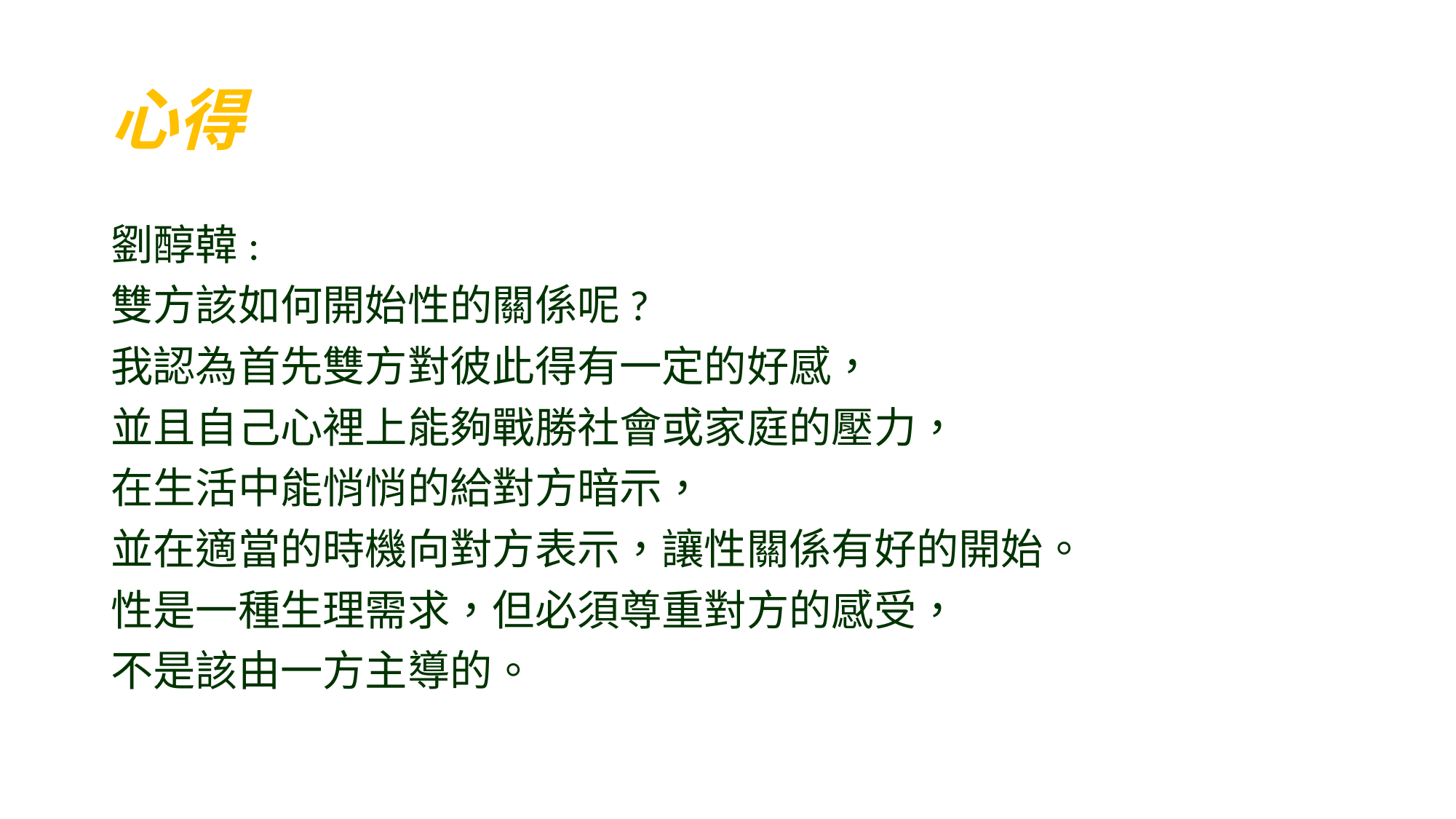

# 心得
劉醇韓:
雙方該如何開始性的關係呢?
我認為首先雙方對彼此得有一定的好感，
並且自己心裡上能夠戰勝社會或家庭的壓力，
在生活中能悄悄的給對方暗示，
並在適當的時機向對方表示，讓性關係有好的開始。
性是一種生理需求，但必須尊重對方的感受，
不是該由一方主導的。